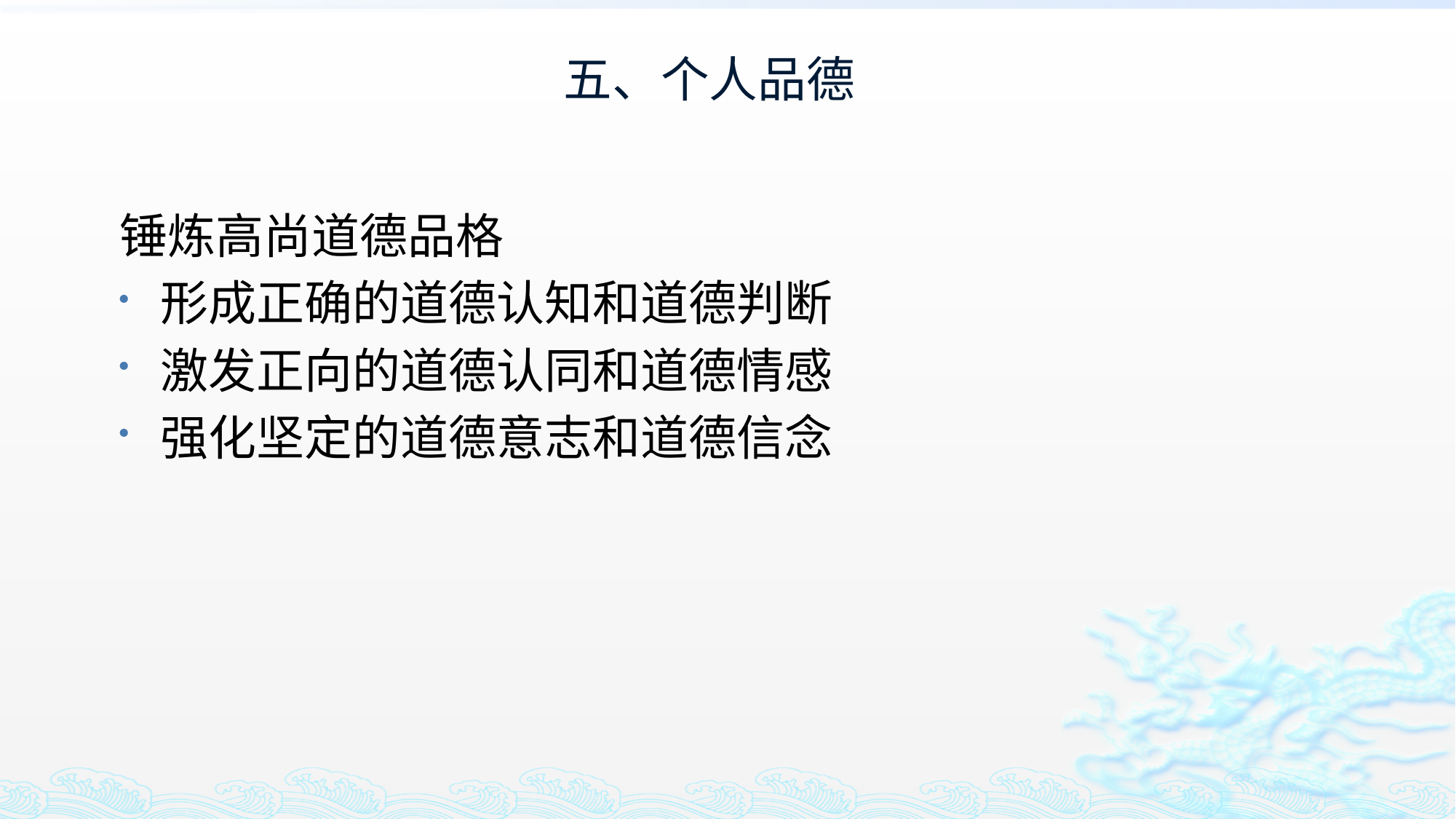

# 五、个人品德
锤炼高尚道德品格
形成正确的道德认知和道德判断
激发正向的道德认同和道德情感
强化坚定的道德意志和道德信念